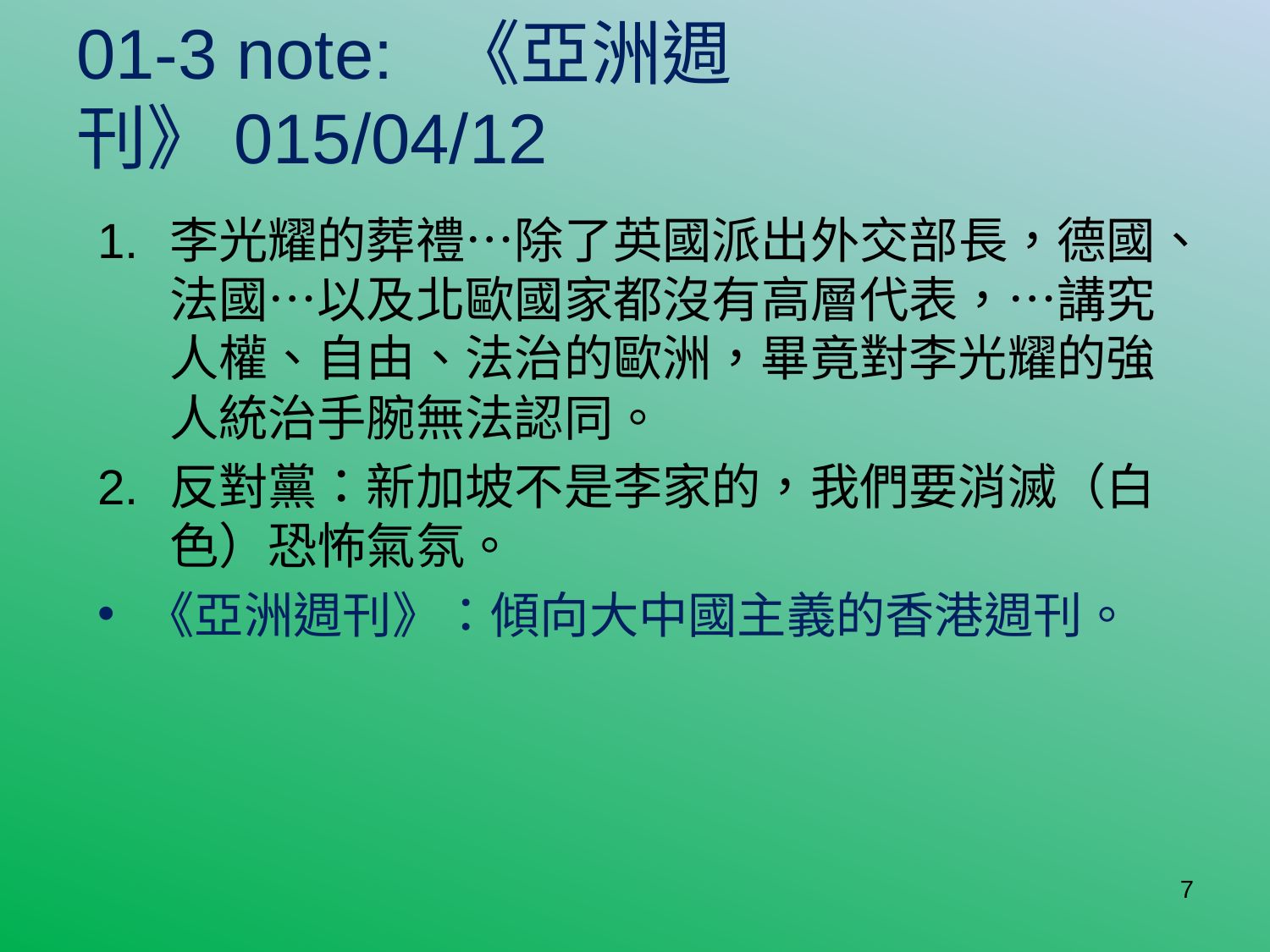

# 01-3 note:  《亞洲週刊》015/04/12
李光耀的葬禮…除了英國派出外交部長，德國、法國…以及北歐國家都沒有高層代表，…講究人權、自由、法治的歐洲，畢竟對李光耀的強人統治手腕無法認同。
反對黨：新加坡不是李家的，我們要消滅（白色）恐怖氣氛。
《亞洲週刊》：傾向大中國主義的香港週刊。
7